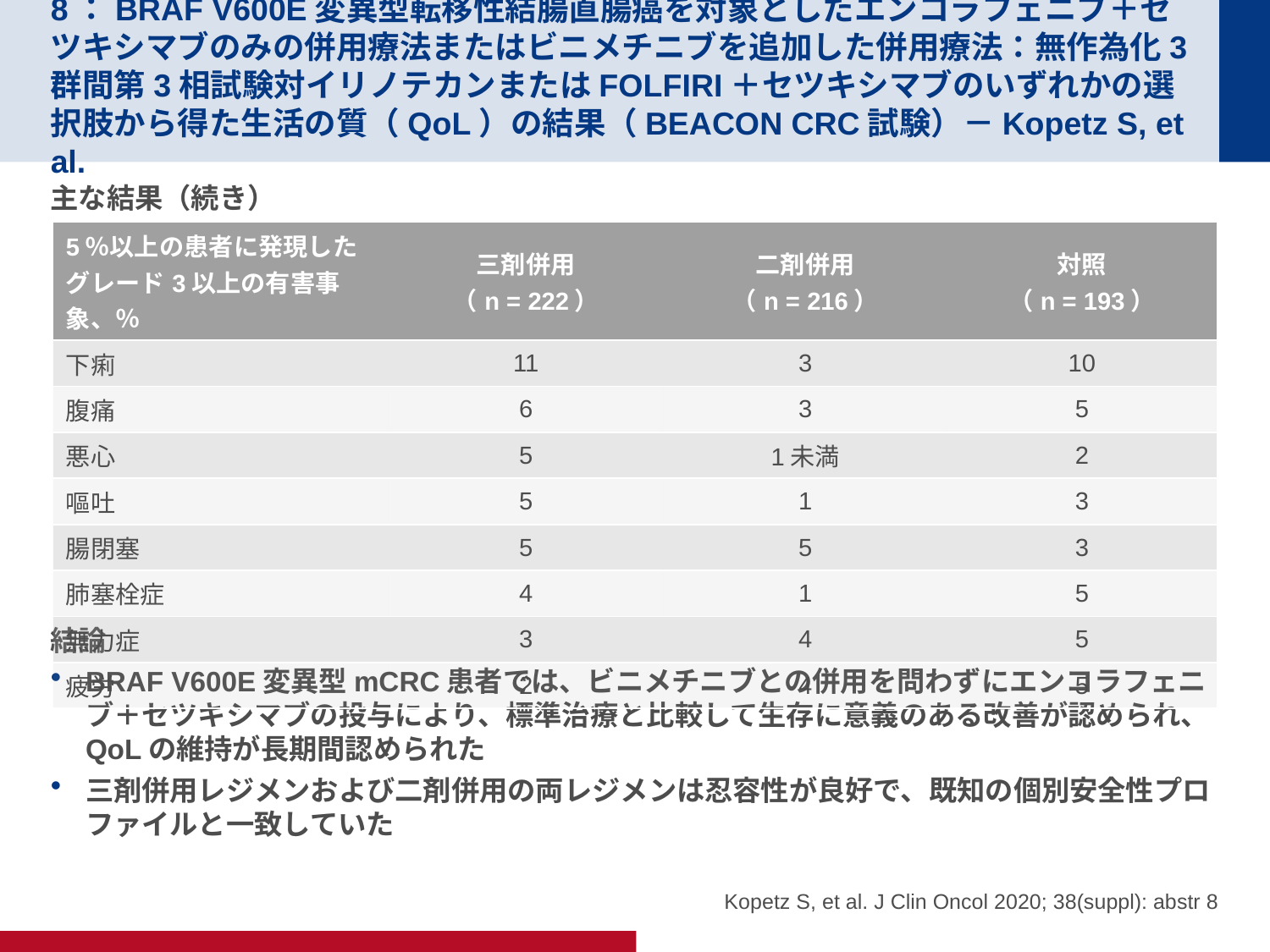

# 8：BRAF V600E変異型転移性結腸直腸癌を対象としたエンコラフェニブ＋セツキシマブのみの併用療法またはビニメチニブを追加した併用療法：無作為化3群間第3相試験対イリノテカンまたはFOLFIRI＋セツキシマブのいずれかの選択肢から得た生活の質（QoL）の結果（BEACON CRC試験）－Kopetz S, et al.
主な結果（続き）
結論
BRAF V600E変異型mCRC患者では、ビニメチニブとの併用を問わずにエンコラフェニブ＋セツキシマブの投与により、標準治療と比較して生存に意義のある改善が認められ、QoLの維持が長期間認められた
三剤併用レジメンおよび二剤併用の両レジメンは忍容性が良好で、既知の個別安全性プロファイルと一致していた
| 5％以上の患者に発現したグレード3以上の有害事象、％ | 三剤併用 （n = 222） | 二剤併用 （n = 216） | 対照 （n = 193） |
| --- | --- | --- | --- |
| 下痢 | 11 | 3 | 10 |
| 腹痛 | 6 | 3 | 5 |
| 悪心 | 5 | 1未満 | 2 |
| 嘔吐 | 5 | 1 | 3 |
| 腸閉塞 | 5 | 5 | 3 |
| 肺塞栓症 | 4 | 1 | 5 |
| 無力症 | 3 | 4 | 5 |
| 疲労 | 2 | 4 | 5 |
Kopetz S, et al. J Clin Oncol 2020; 38(suppl): abstr 8